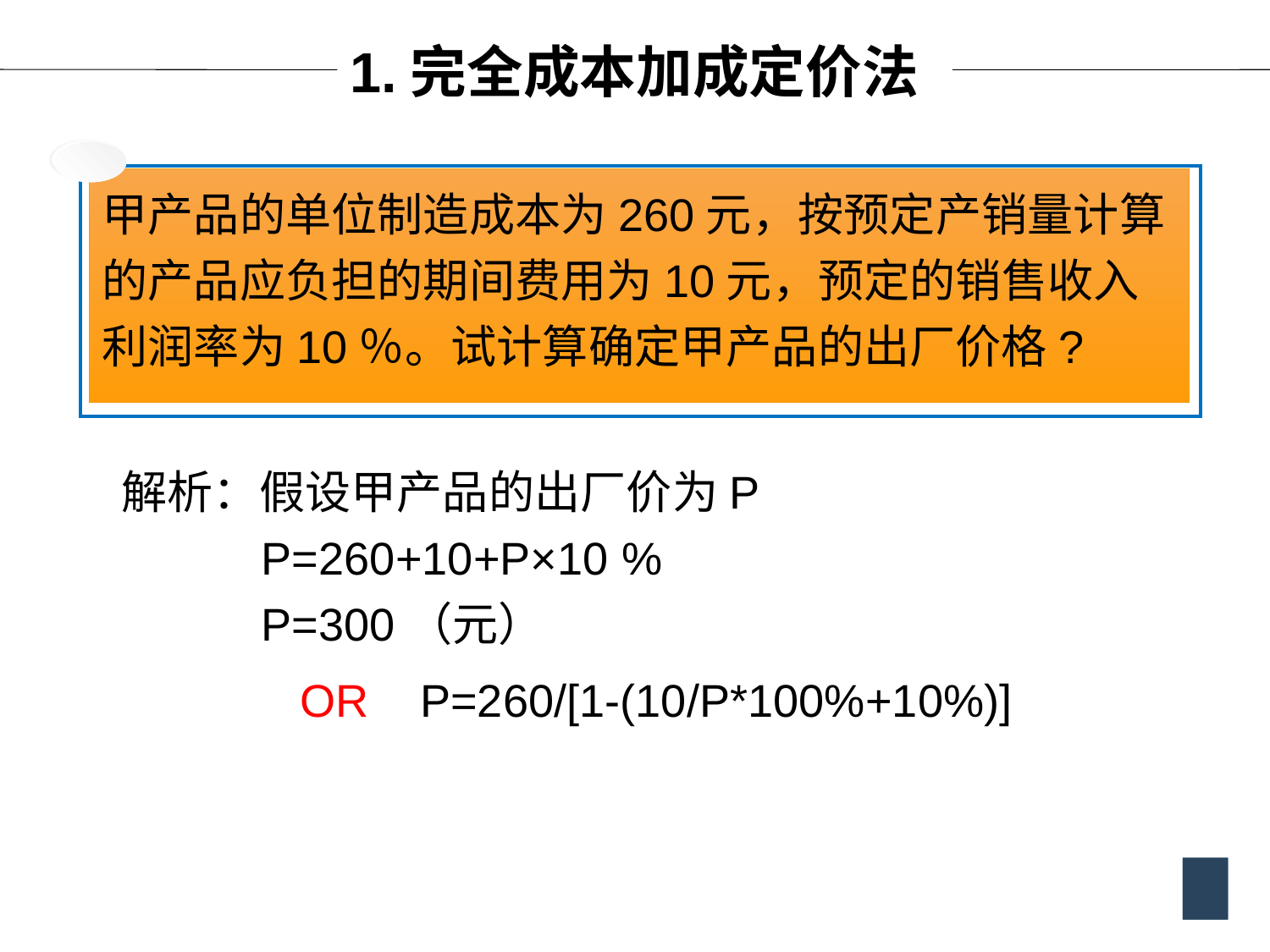

1.完全成本加成定价法

甲产品的单位制造成本为260元，按预定产销量计算的产品应负担的期间费用为10元，预定的销售收入利润率为10％。试计算确定甲产品的出厂价格?
解析：假设甲产品的出厂价为P
           P=260+10+P×10 %
           P=300（元）
OR    P=260/[1-(10/P*100%+10%)]